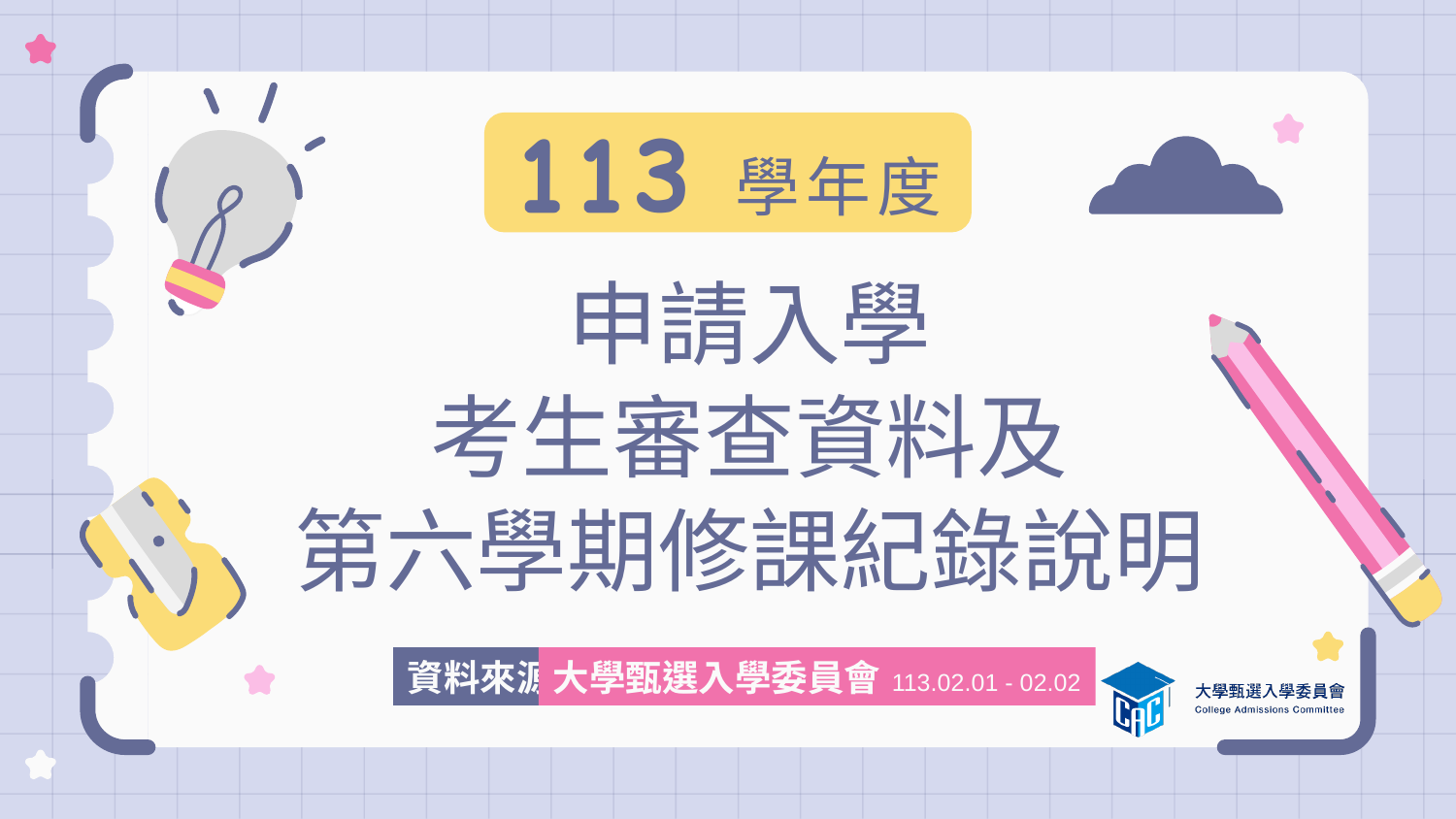

113 學年度
# 申請入學 考生審查資料及 第六學期修課紀錄說明
資料來源
大學甄選入學委員會 113.02.01 - 02.02